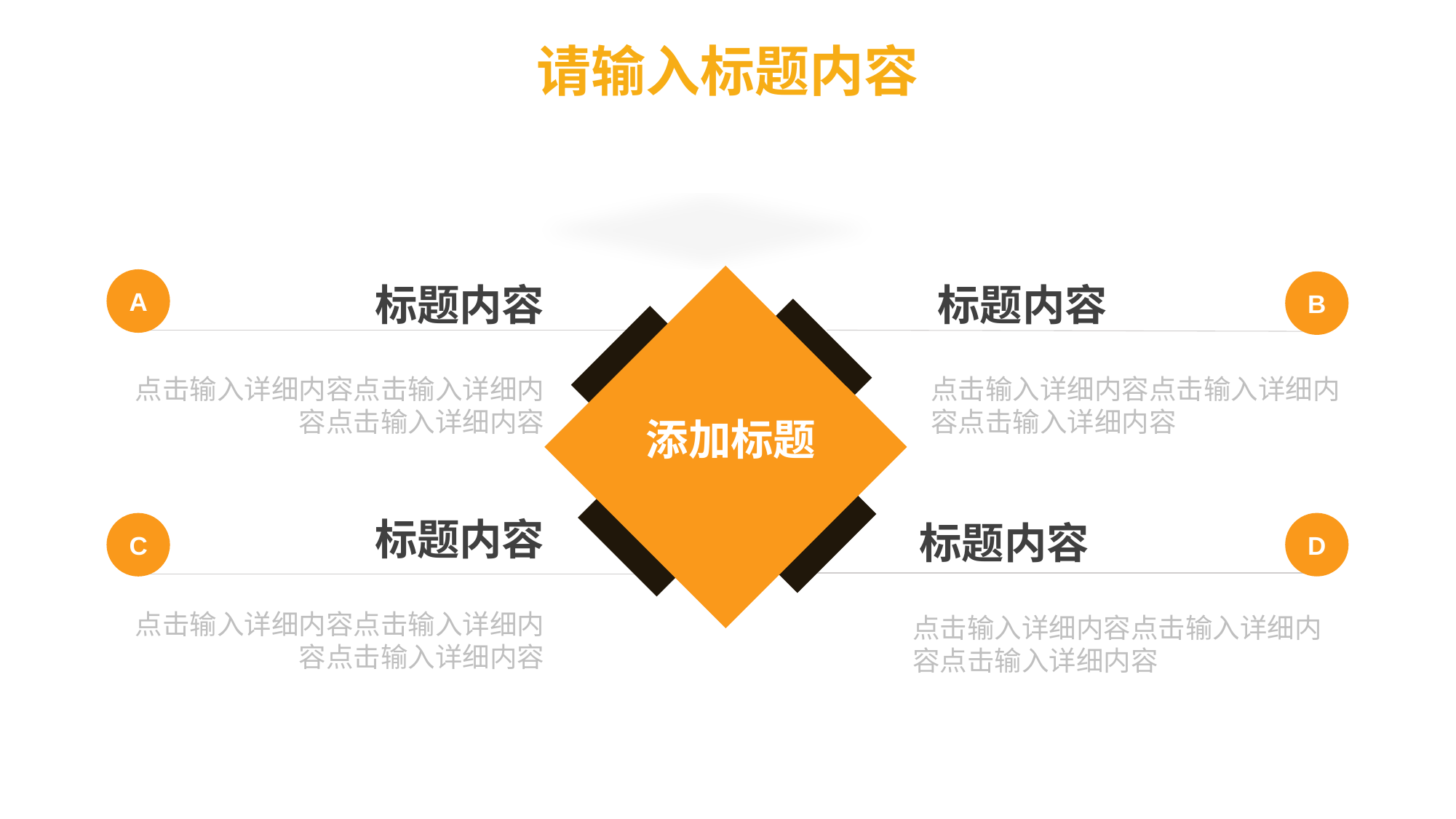

请输入标题内容

添加标题

A
B
标题内容
点击输入详细内容点击输入详细内容点击输入详细内容
标题内容
点击输入详细内容点击输入详细内容点击输入详细内容
标题内容
点击输入详细内容点击输入详细内容点击输入详细内容
标题内容
点击输入详细内容点击输入详细内容点击输入详细内容
D
C